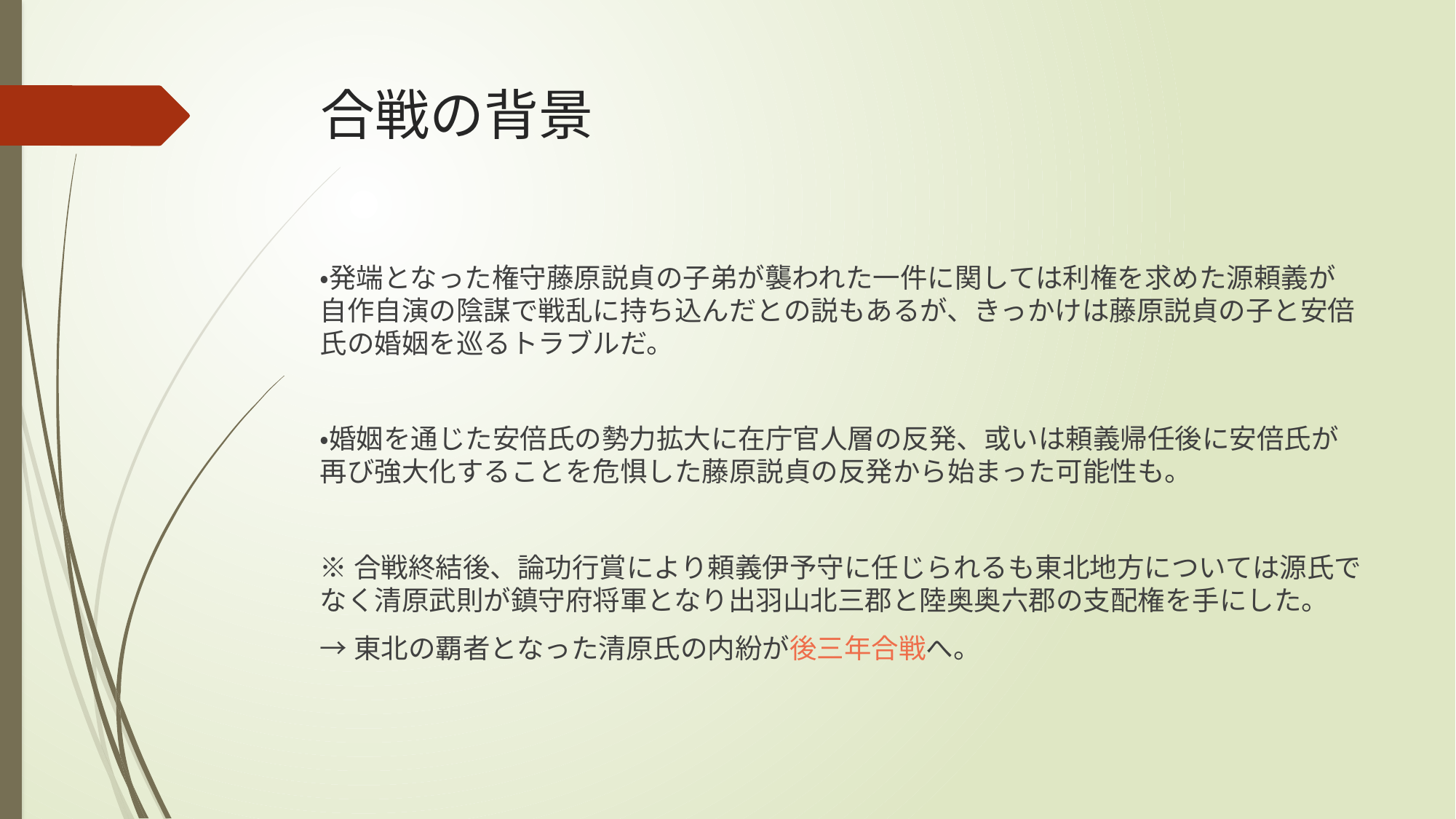

# 合戦の背景
・発端となった権守藤原説貞の子弟が襲われた一件に関しては利権を求めた源頼義が自作自演の陰謀で戦乱に持ち込んだとの説もあるが、きっかけは藤原説貞の子と安倍氏の婚姻を巡るトラブルだ。

・婚姻を通じた安倍氏の勢力拡大に在庁官人層の反発、或いは頼義帰任後に安倍氏が再び強大化することを危惧した藤原説貞の反発から始まった可能性も。

※合戦終結後、論功行賞により頼義伊予守に任じられるも東北地方については源氏でなく清原武則が鎮守府将軍となり出羽山北三郡と陸奥奥六郡の支配権を手にした。
→東北の覇者となった清原氏の内紛が後三年合戦へ。